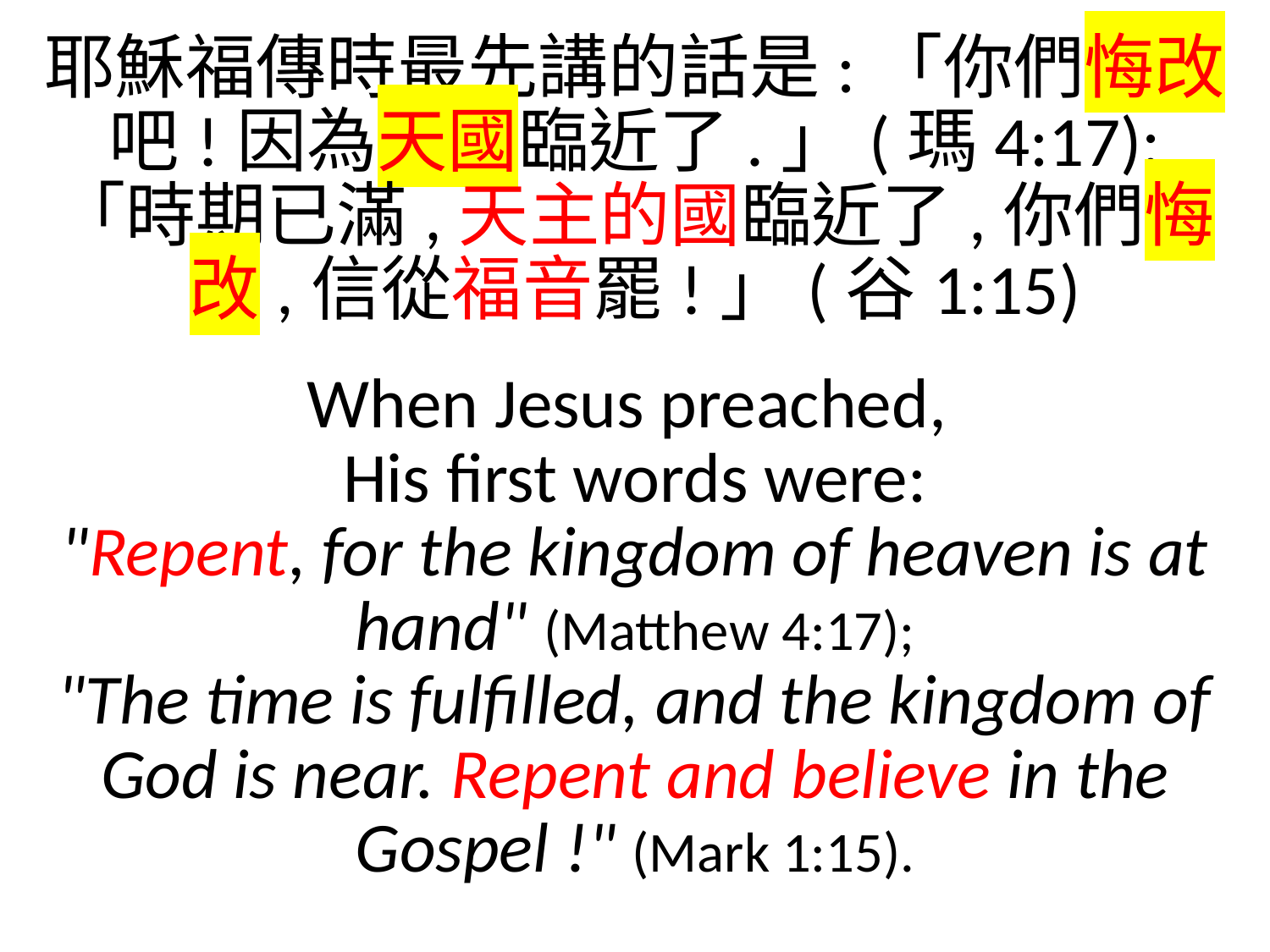

耶穌福傳時最先講的話是:「你們悔改吧!因為天國臨近了.」(瑪4:17);
「時期已滿,天主的國臨近了,你們悔改,信從福音罷!」(谷1:15)
When Jesus preached,
His first words were:
"Repent, for the kingdom of heaven is at hand" (Matthew 4:17);
"The time is fulfilled, and the kingdom of God is near. Repent and believe in the Gospel !" (Mark 1:15).